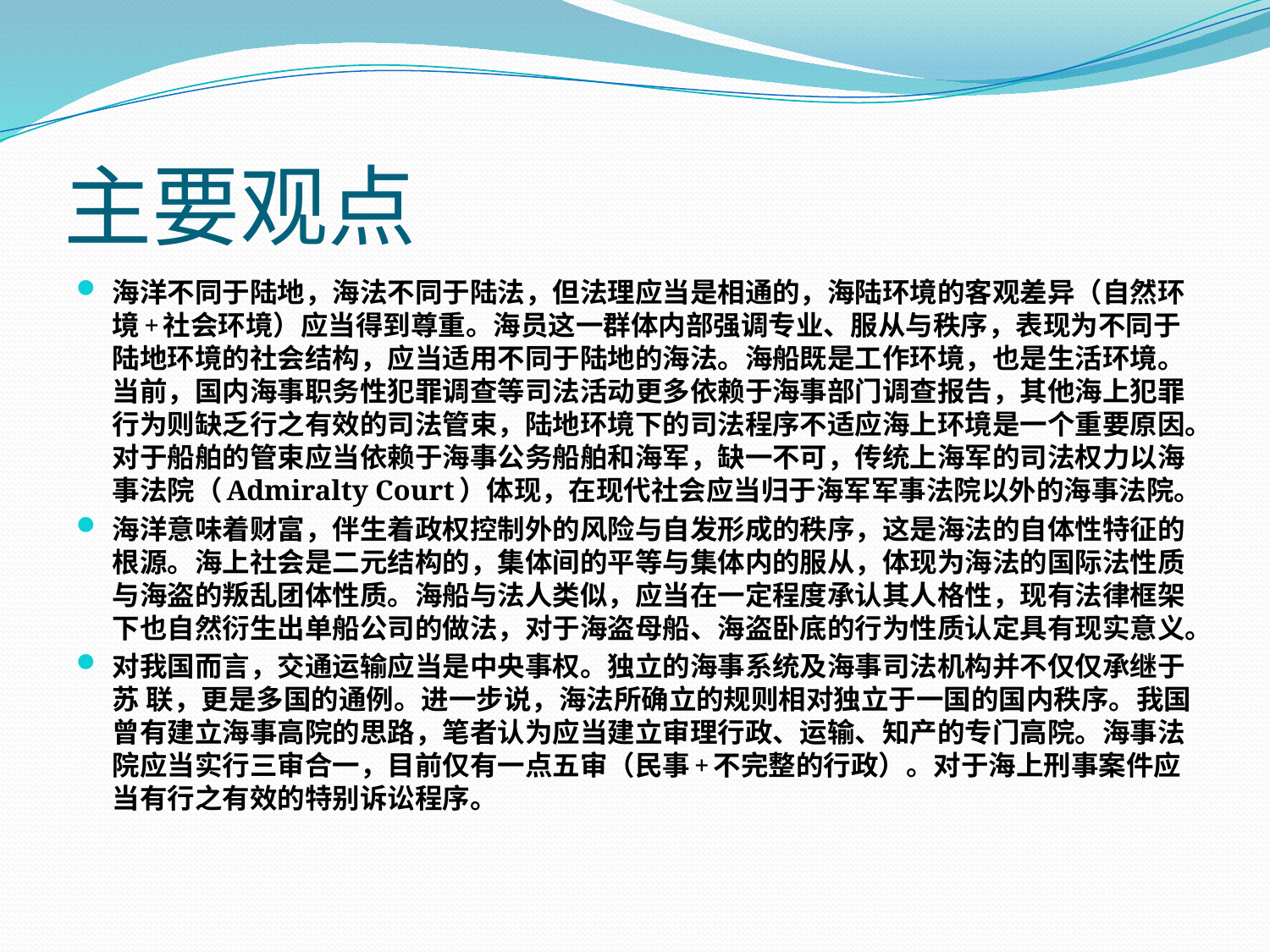

# 主要观点
海洋不同于陆地，海法不同于陆法，但法理应当是相通的，海陆环境的客观差异（自然环境+社会环境）应当得到尊重。海员这一群体内部强调专业、服从与秩序，表现为不同于陆地环境的社会结构，应当适用不同于陆地的海法。海船既是工作环境，也是生活环境。当前，国内海事职务性犯罪调查等司法活动更多依赖于海事部门调查报告，其他海上犯罪行为则缺乏行之有效的司法管束，陆地环境下的司法程序不适应海上环境是一个重要原因。对于船舶的管束应当依赖于海事公务船舶和海军，缺一不可，传统上海军的司法权力以海事法院（Admiralty Court）体现，在现代社会应当归于海军军事法院以外的海事法院。
海洋意味着财富，伴生着政权控制外的风险与自发形成的秩序，这是海法的自体性特征的根源。海上社会是二元结构的，集体间的平等与集体内的服从，体现为海法的国际法性质与海盗的叛乱团体性质。海船与法人类似，应当在一定程度承认其人格性，现有法律框架下也自然衍生出单船公司的做法，对于海盗母船、海盗卧底的行为性质认定具有现实意义。
对我国而言，交通运输应当是中央事权。独立的海事系统及海事司法机构并不仅仅承继于苏 联，更是多国的通例。进一步说，海法所确立的规则相对独立于一国的国内秩序。我国曾有建立海事高院的思路，笔者认为应当建立审理行政、运输、知产的专门高院。海事法院应当实行三审合一，目前仅有一点五审（民事+不完整的行政）。对于海上刑事案件应当有行之有效的特别诉讼程序。